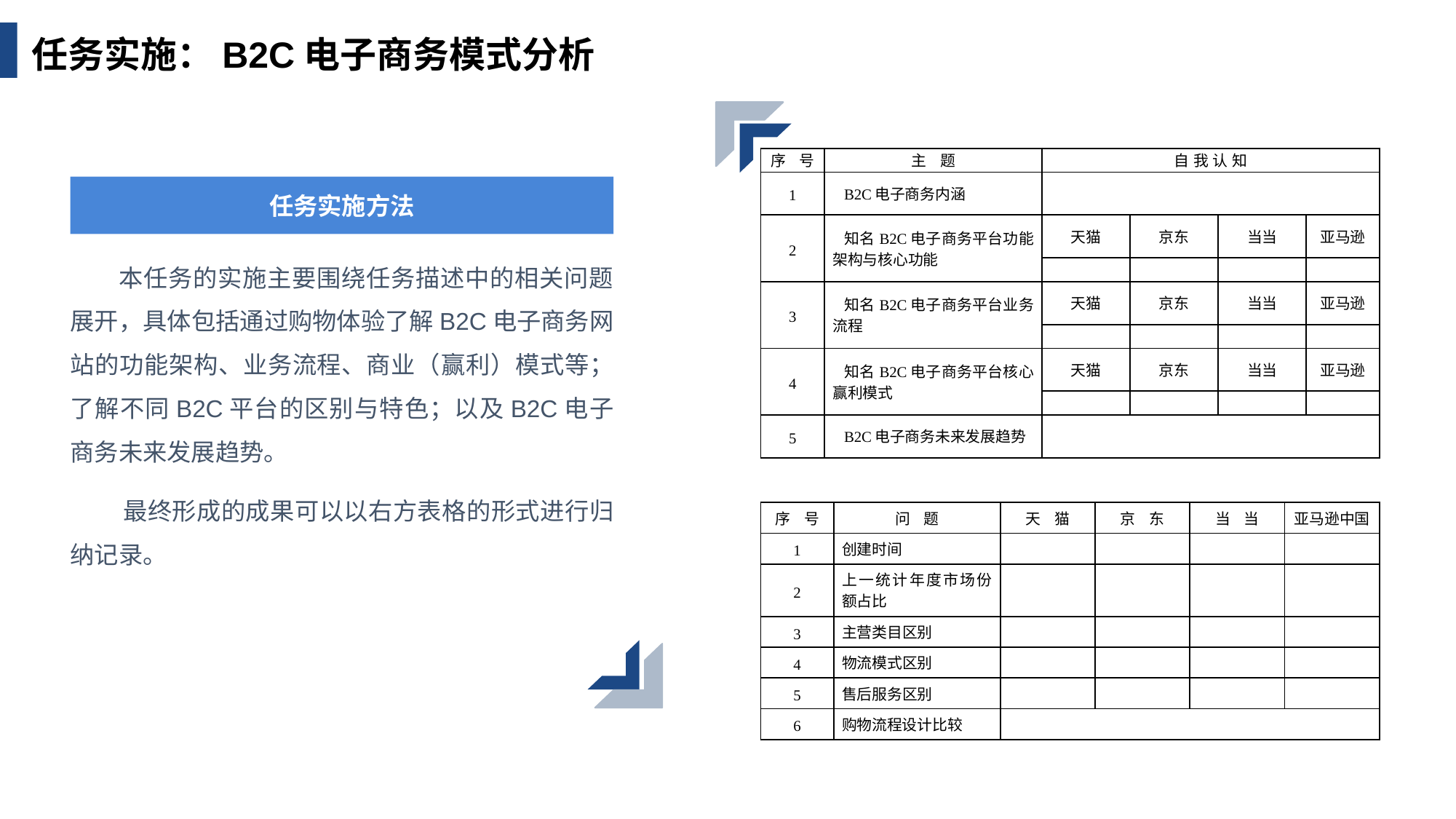

任务实施：B2C电子商务模式分析

| 序 号 | 主 题 | 自 我 认 知 |  |  |  |
| --- | --- | --- | --- | --- | --- |
| 1 | B2C电子商务内涵 |  |  |  |  |
| 2 | 知名B2C电子商务平台功能架构与核心功能 | 天猫 | 京东 | 当当 | 亚马逊 |
|  |  |  |  |  |  |
| 3 | 知名B2C电子商务平台业务流程 | 天猫 | 京东 | 当当 | 亚马逊 |
|  |  |  |  |  |  |
| 4 | 知名B2C电子商务平台核心赢利模式 | 天猫 | 京东 | 当当 | 亚马逊 |
|  |  |  |  |  |  |
| 5 | B2C电子商务未来发展趋势 |  |  |  |  |

任务实施方法
       本任务的实施主要围绕任务描述中的相关问题展开，具体包括通过购物体验了解B2C电子商务网站的功能架构、业务流程、商业（赢利）模式等；了解不同B2C平台的区别与特色；以及B2C电子商务未来发展趋势。
        最终形成的成果可以以右方表格的形式进行归纳记录。
| 序 号 | 问 题 | 天 猫 | 京 东 | 当 当 | 亚马逊中国 |
| --- | --- | --- | --- | --- | --- |
| 1 | 创建时间 |  |  |  |  |
| 2 | 上一统计年度市场份额占比 |  |  |  |  |
| 3 | 主营类目区别 |  |  |  |  |
| 4 | 物流模式区别 |  |  |  |  |
| 5 | 售后服务区别 |  |  |  |  |
| 6 | 购物流程设计比较 |  |  |  |  |